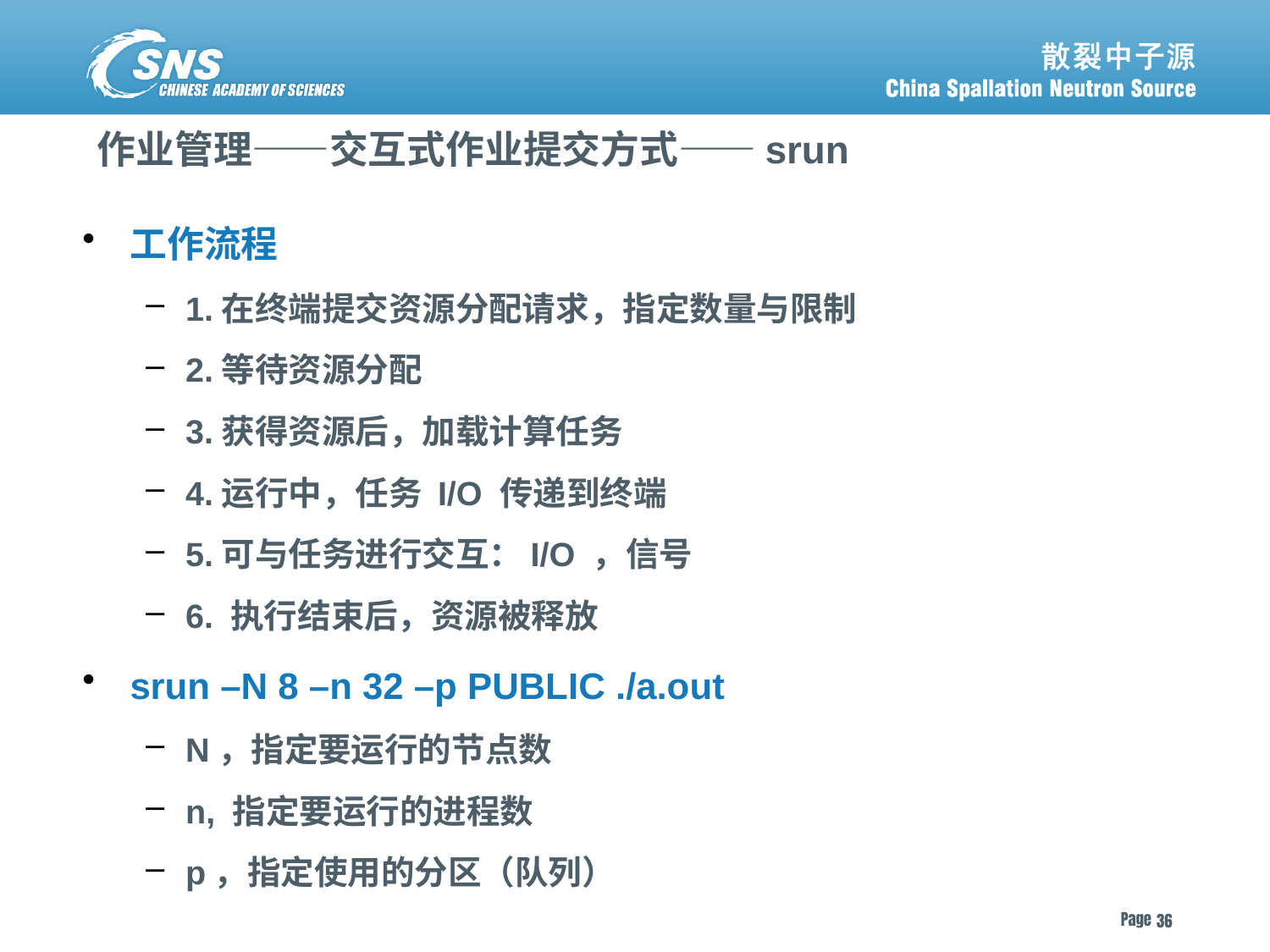

# 作业管理——交互式作业提交方式——srun
工作流程
1.在终端提交资源分配请求，指定数量与限制
2.等待资源分配
3.获得资源后，加载计算任务
4.运行中，任务 I/O 传递到终端
5.可与任务进行交互：I/O ，信号
6. 执行结束后，资源被释放
srun –N 8 –n 32 –p PUBLIC ./a.out
N，指定要运行的节点数
n, 指定要运行的进程数
p，指定使用的分区（队列）

36